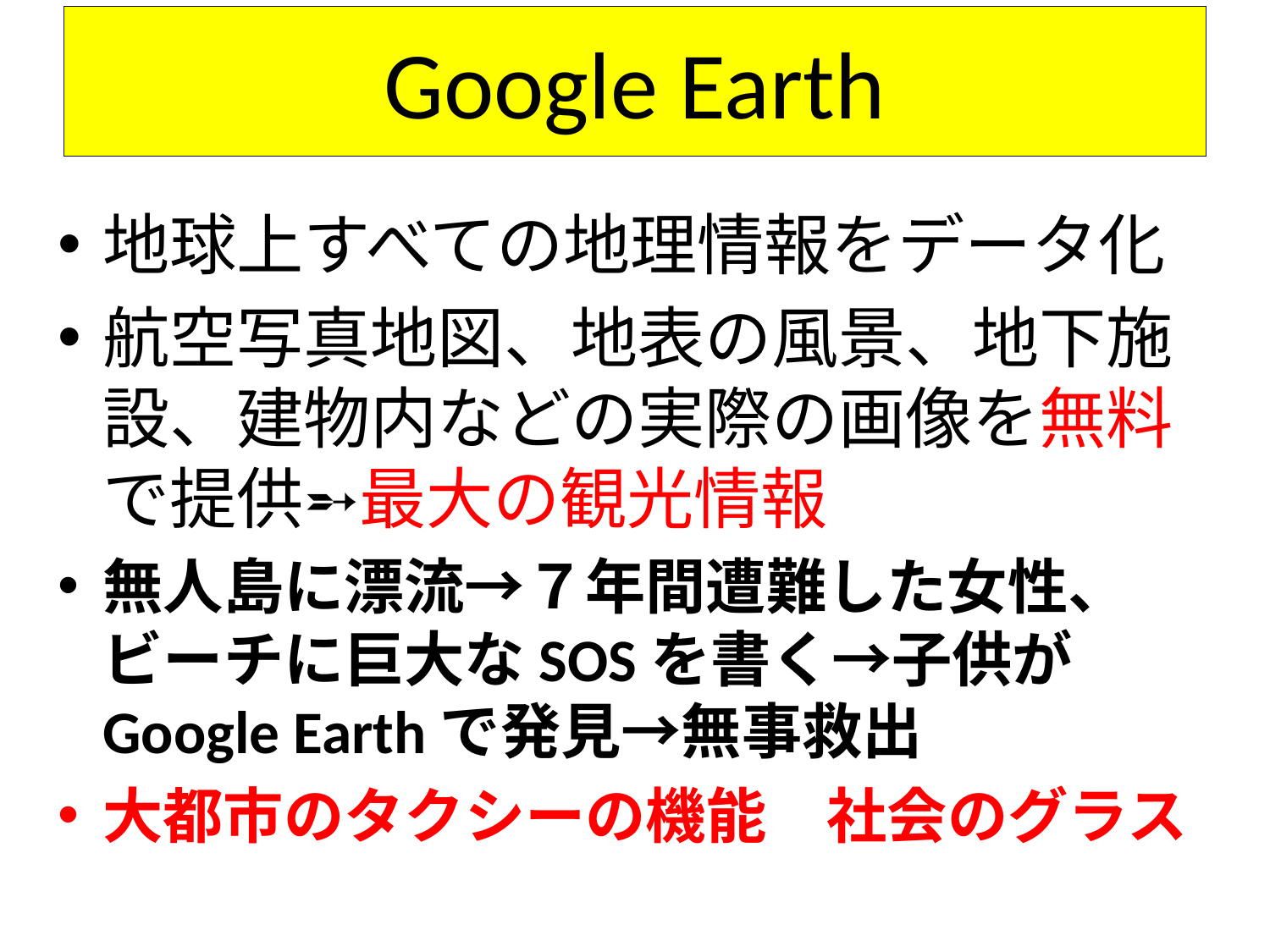

# Google Earth
地球上すべての地理情報をデータ化
航空写真地図、地表の風景、地下施設、建物内などの実際の画像を無料で提供➵最大の観光情報
無人島に漂流→７年間遭難した女性、ビーチに巨大なSOSを書く→子供がGoogle Earthで発見→無事救出
大都市のタクシーの機能　社会のグラス